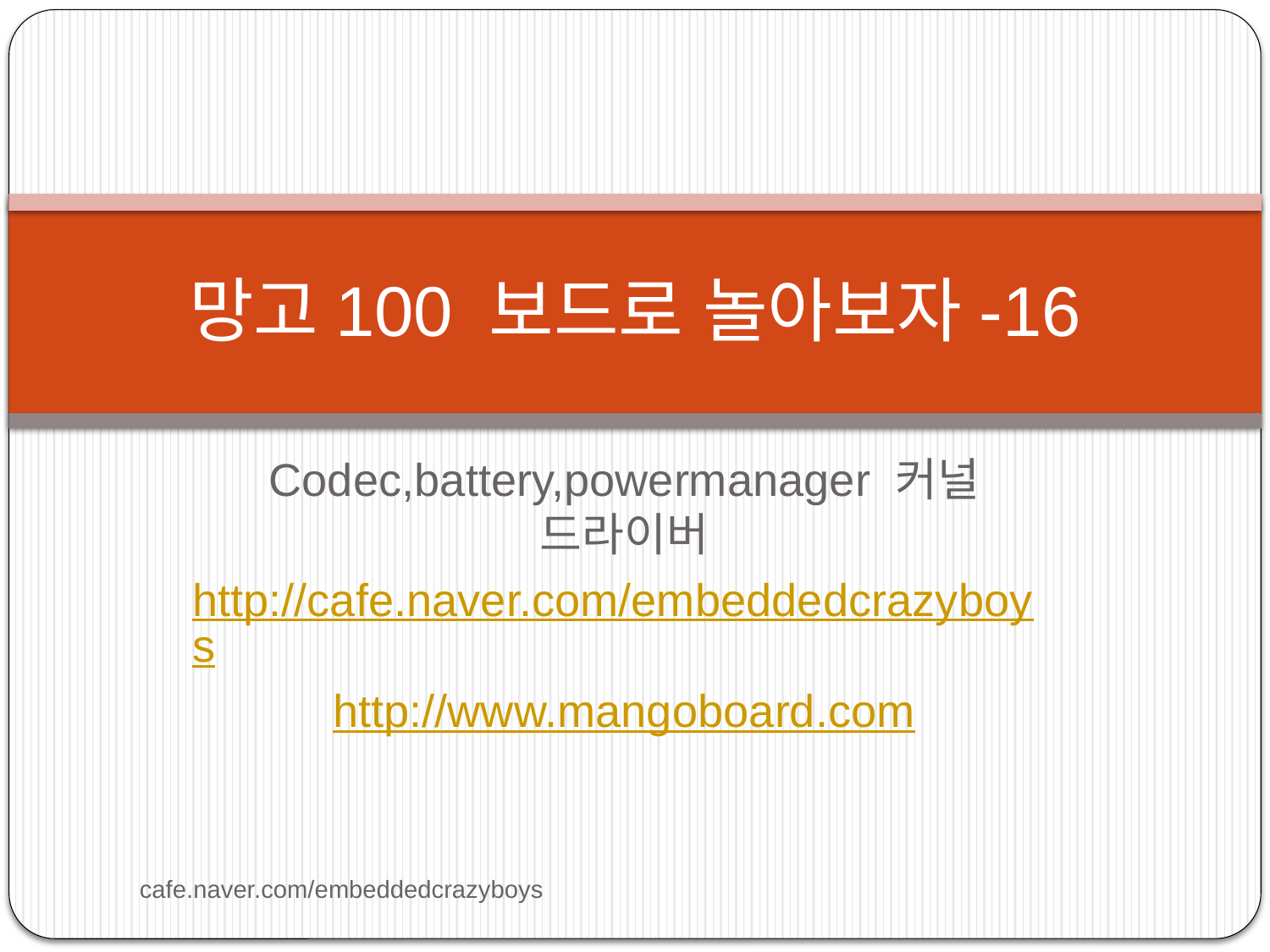

# 망고100 보드로 놀아보자-16
Codec,battery,powermanager 커널 드라이버
http://cafe.naver.com/embeddedcrazyboys
http://www.mangoboard.com

cafe.naver.com/embeddedcrazyboys